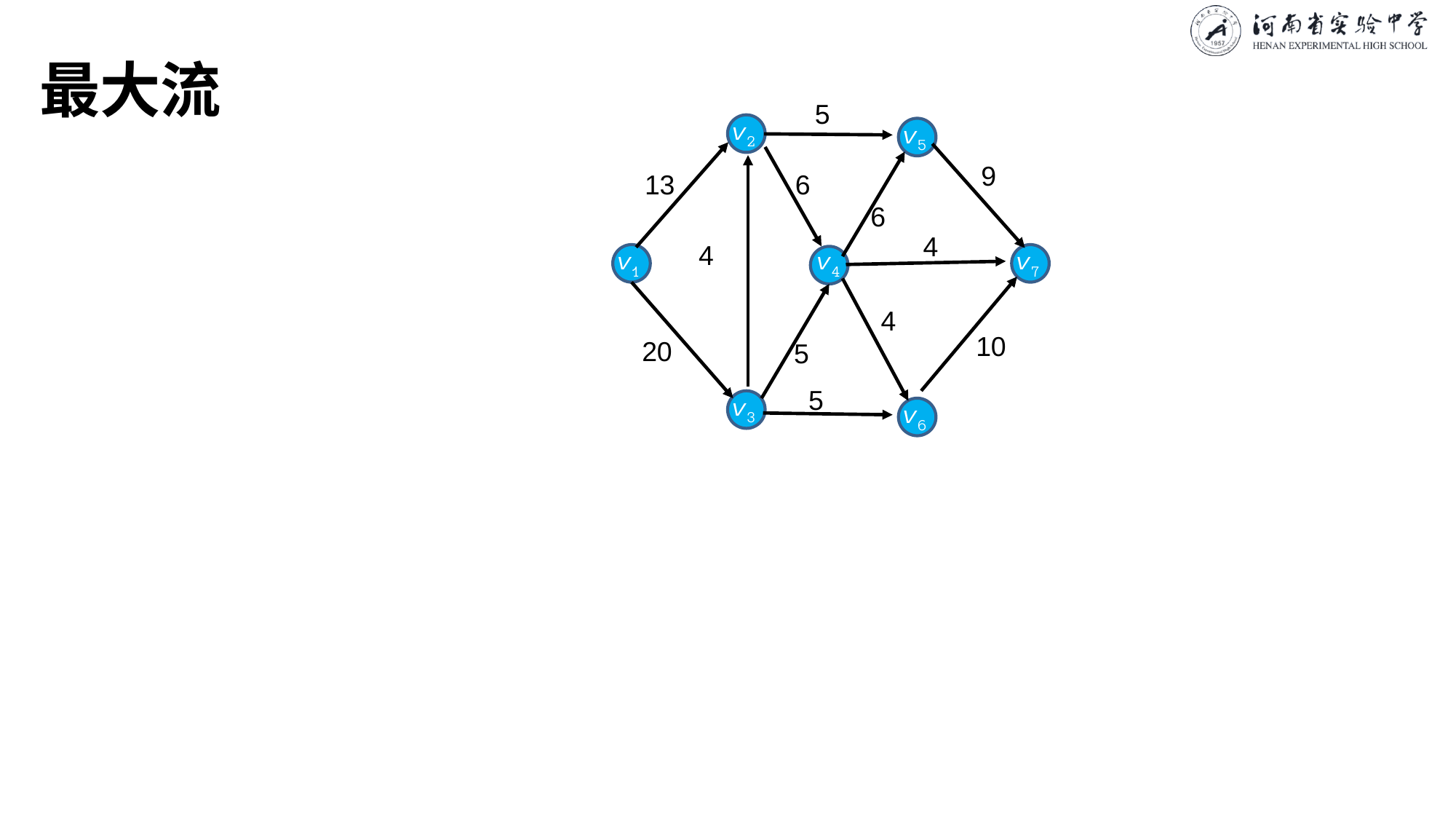

# 最大流
5
v2
v5

9
6
13
6
4
4
v1
v4
v7

4
10
20
5
5
v3

v6